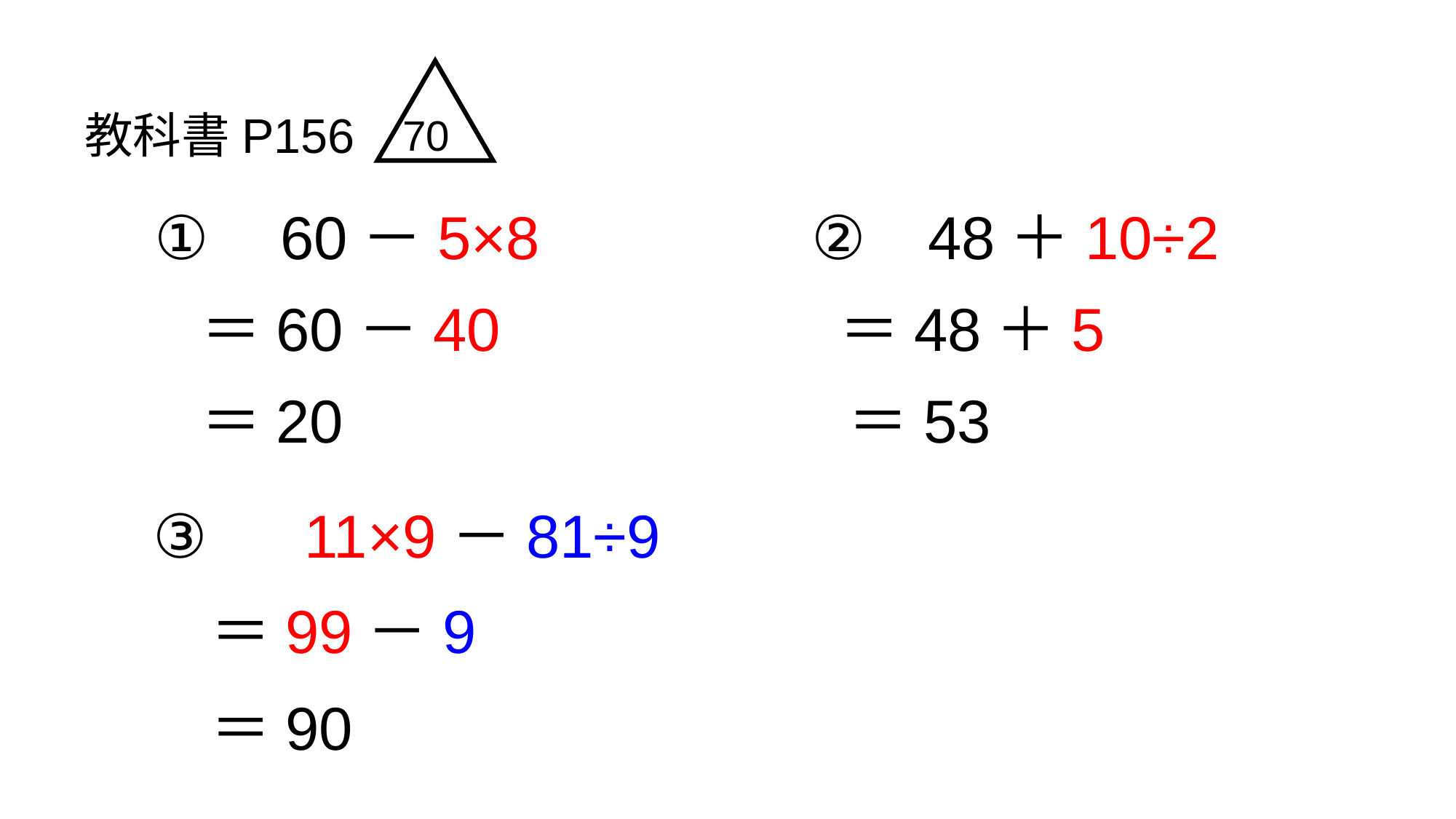

教科書P156
70
①
60－5×8
②
48＋10÷2
＝60－40
＝48＋5
＝53
＝20
③
11×9－81÷9
＝99－9
＝90